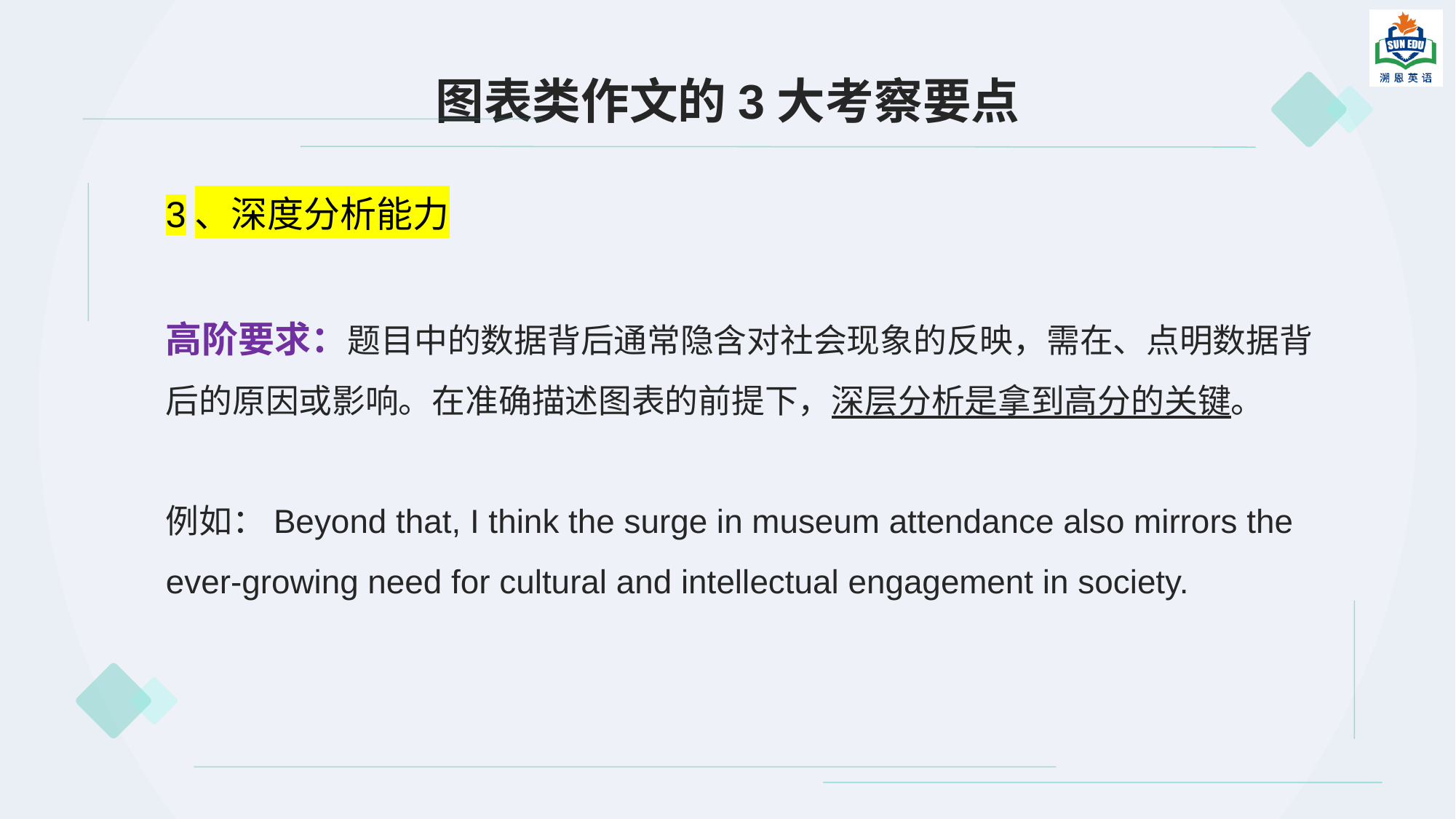

# 图表类作文的3大考察要点

3、深度分析能力

高阶要求：题目中的数据背后通常隐含对社会现象的反映，需在、点明数据背后的原因或影响。在准确描述图表的前提下，深层分析是拿到高分的关键。

例如：Beyond that, I think the surge in museum attendance also mirrors the ever-growing need for cultural and intellectual engagement in society.